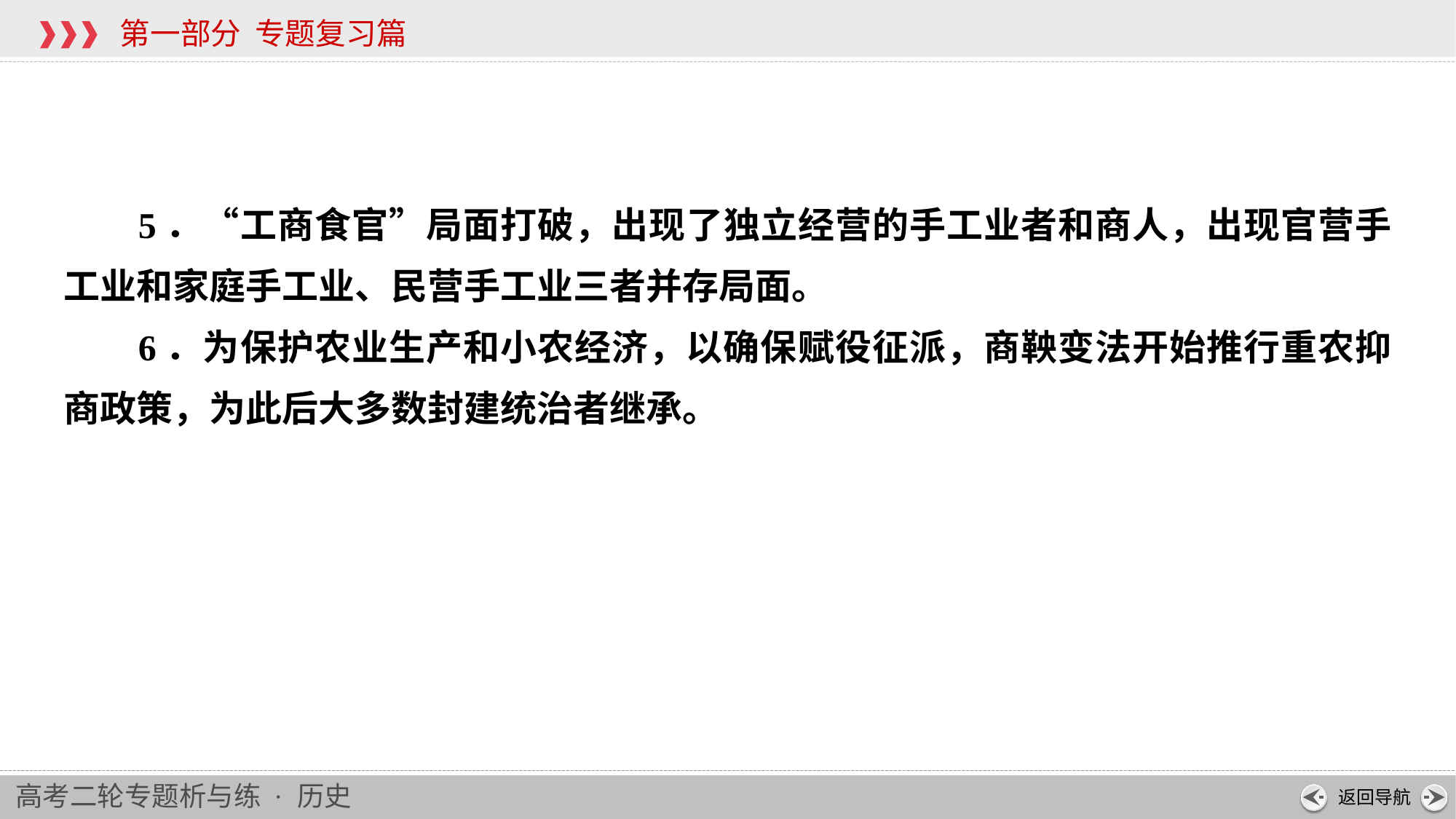

5．“工商食官”局面打破，出现了独立经营的手工业者和商人，出现官营手工业和家庭手工业、民营手工业三者并存局面。
6．为保护农业生产和小农经济，以确保赋役征派，商鞅变法开始推行重农抑商政策，为此后大多数封建统治者继承。